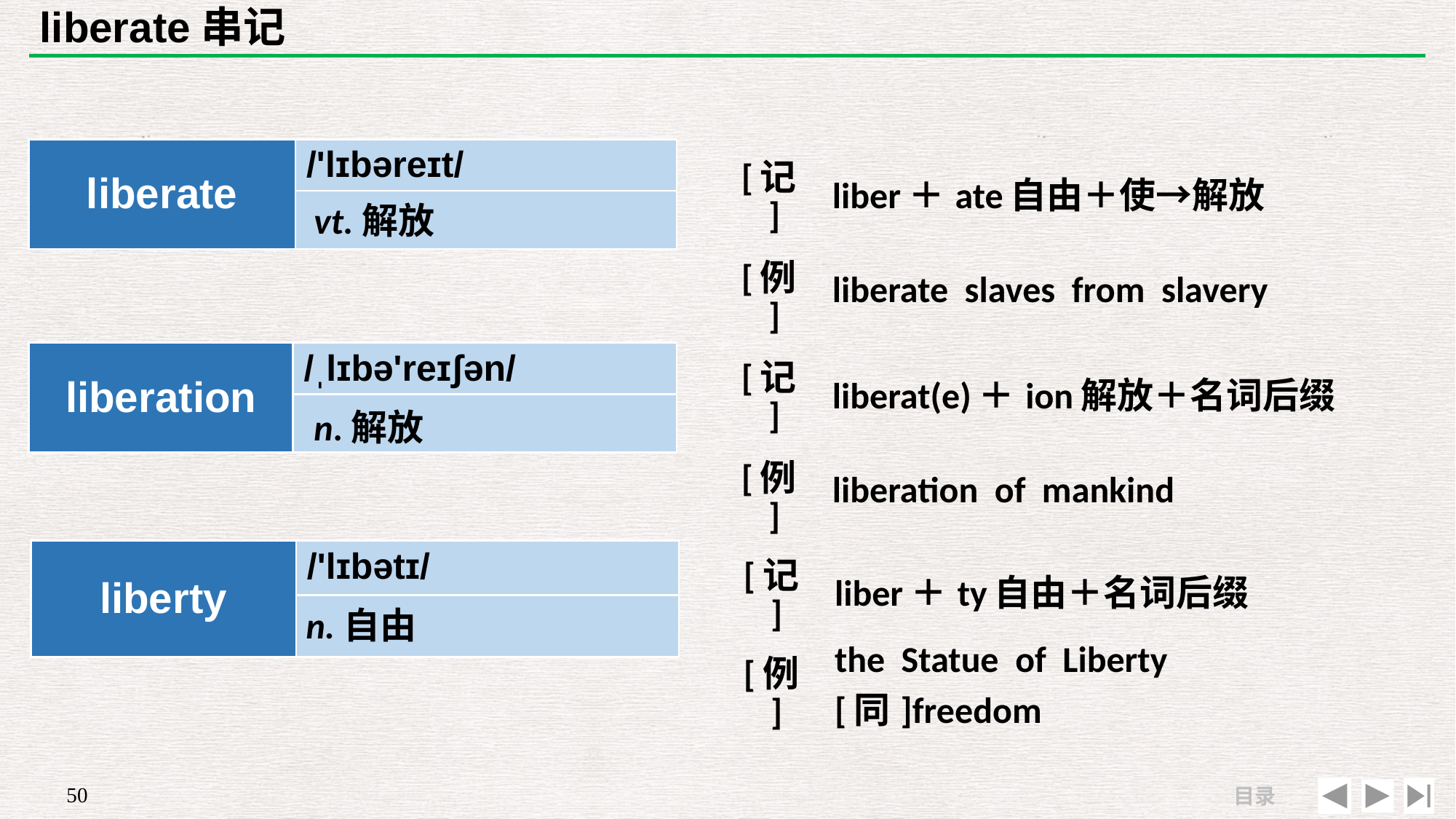

# liberate串记

| liberate | /'lɪbəreɪt/ |
| --- | --- |
|  |  |
| [记] | liber＋ate自由＋使→解放 |
| --- | --- |
| [例] | liberate slaves from slavery |
vt.解放
| liberation | /ˌlɪbə'reɪʃən/ |
| --- | --- |
|  |  |
| [记] | liberat(e)＋ion解放＋名词后缀 |
| --- | --- |
| [例] | liberation of mankind |
n.解放
| liberty | /'lɪbətɪ/ |
| --- | --- |
|  |  |
| [记] | liber＋ty自由＋名词后缀 |
| --- | --- |
| [例] | the Statue of Liberty [同]freedom |
n.自由